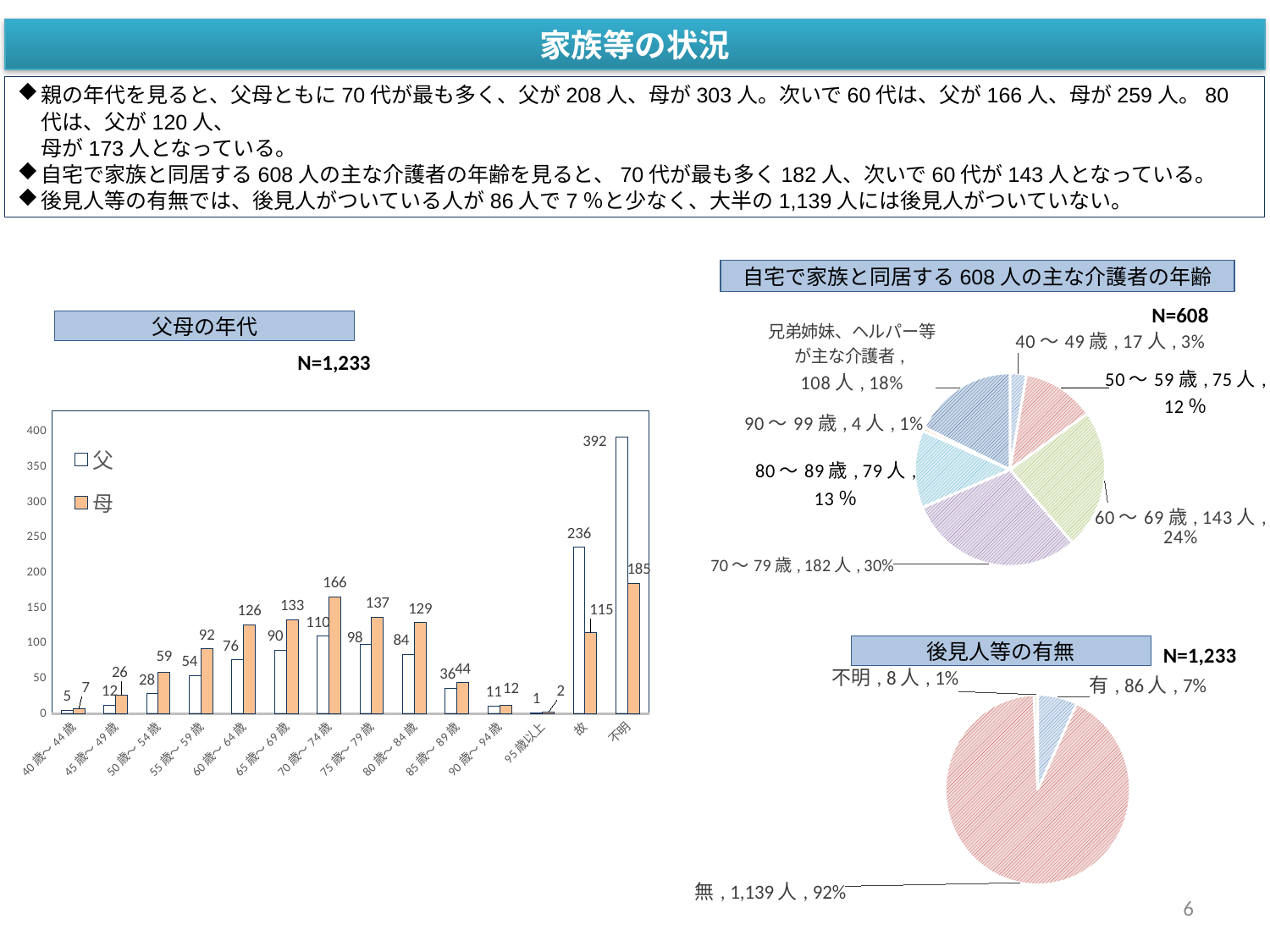

家族等の状況
親の年代を見ると、父母ともに70代が最も多く、父が208人、母が303人。次いで60代は、父が166人、母が259人。80代は、父が120人、
母が173人となっている。
自宅で家族と同居する608人の主な介護者の年齢を見ると、70代が最も多く182人、次いで60代が143人となっている。
後見人等の有無では、後見人がついている人が86人で7％と少なく、大半の1,139人には後見人がついていない。
自宅で家族と同居する608人の主な介護者の年齢

### Chart

| Category | 売上高 |
|---|---|
| 40～49歳 | 17.0 |
| 50～59歳 | 75.0 |
| 60～69歳 | 143.0 |
| 70～79歳 | 182.0 |
| 80～89歳 | 79.0 |
| 90～99歳 | 4.0 |
| 兄弟姉妹、ヘルパー等が主な介護者 | 108.0 |
N=608
父母の年代
N=1,233

### Chart

| Category | 父 | 母 |
|---|---|---|
| 40歳～44歳 | 5.0 | 7.0 |
| 45歳～49歳 | 12.0 | 26.0 |
| 50歳～54歳 | 28.0 | 59.0 |
| 55歳～59歳 | 54.0 | 92.0 |
| 60歳～64歳 | 76.0 | 126.0 |
| 65歳～69歳 | 90.0 | 133.0 |
| 70歳～74歳 | 110.0 | 166.0 |
| 75歳～79歳 | 98.0 | 137.0 |
| 80歳～84歳 | 84.0 | 129.0 |
| 85歳～89歳 | 36.0 | 44.0 |
| 90歳～94歳 | 11.0 | 12.0 |
| 95歳以上 | 1.0 | 2.0 |
| 故 | 236.0 | 115.0 |
| 不明 | 392.0 | 185.0 |
後見人等の有無
N=1,233

### Chart

| Category | 後見人の有無 |
|---|---|
| 有 | 86.0 |
| 無 | 1139.0 |
| 不明 | 8.0 |
6